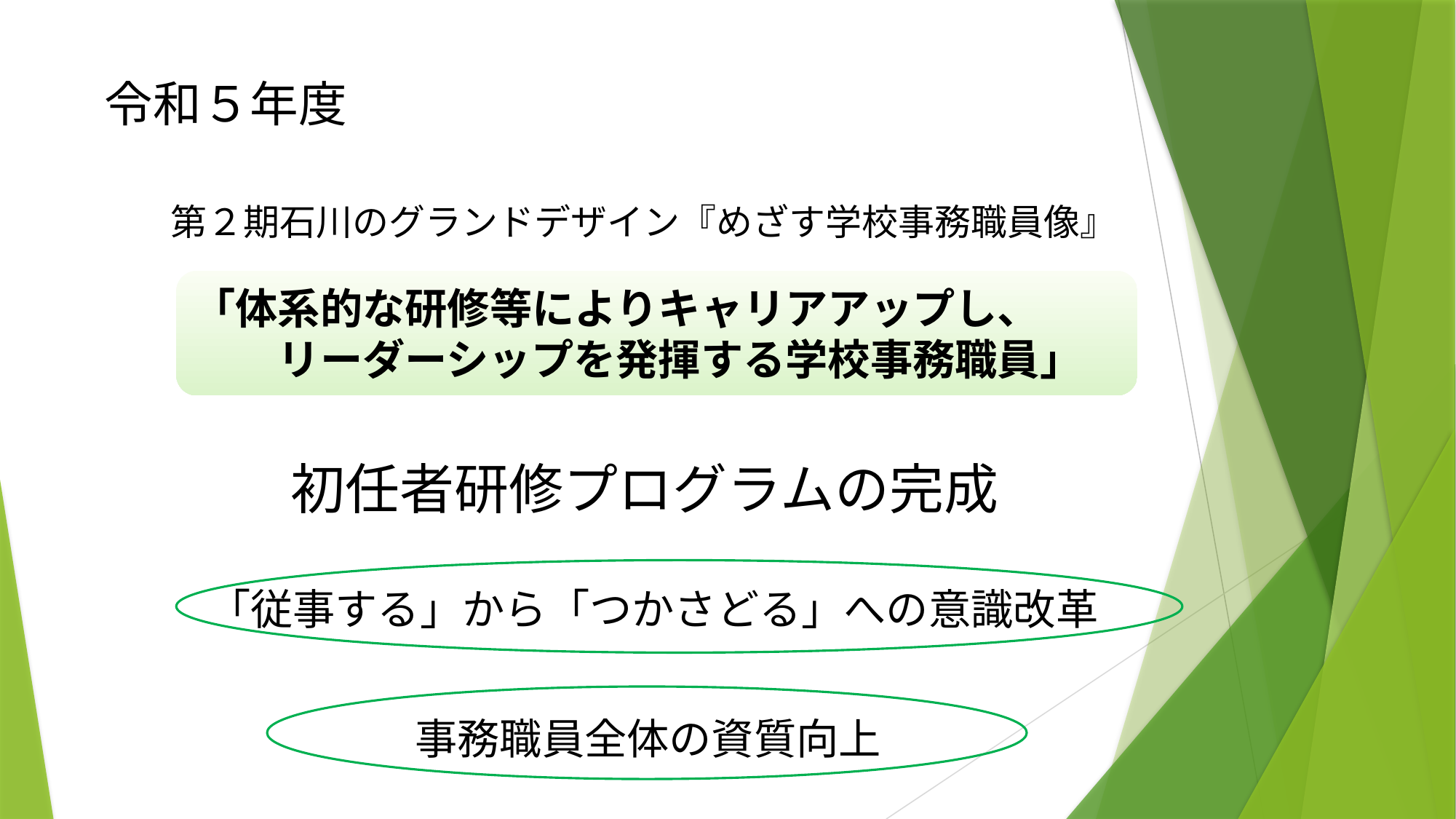

令和５年度
第２期石川のグランドデザイン『めざす学校事務職員像』
「体系的な研修等によりキャリアアップし、
　　リーダーシップを発揮する学校事務職員」
初任者研修プログラムの完成

「従事する」から「つかさどる」への意識改革

事務職員全体の資質向上